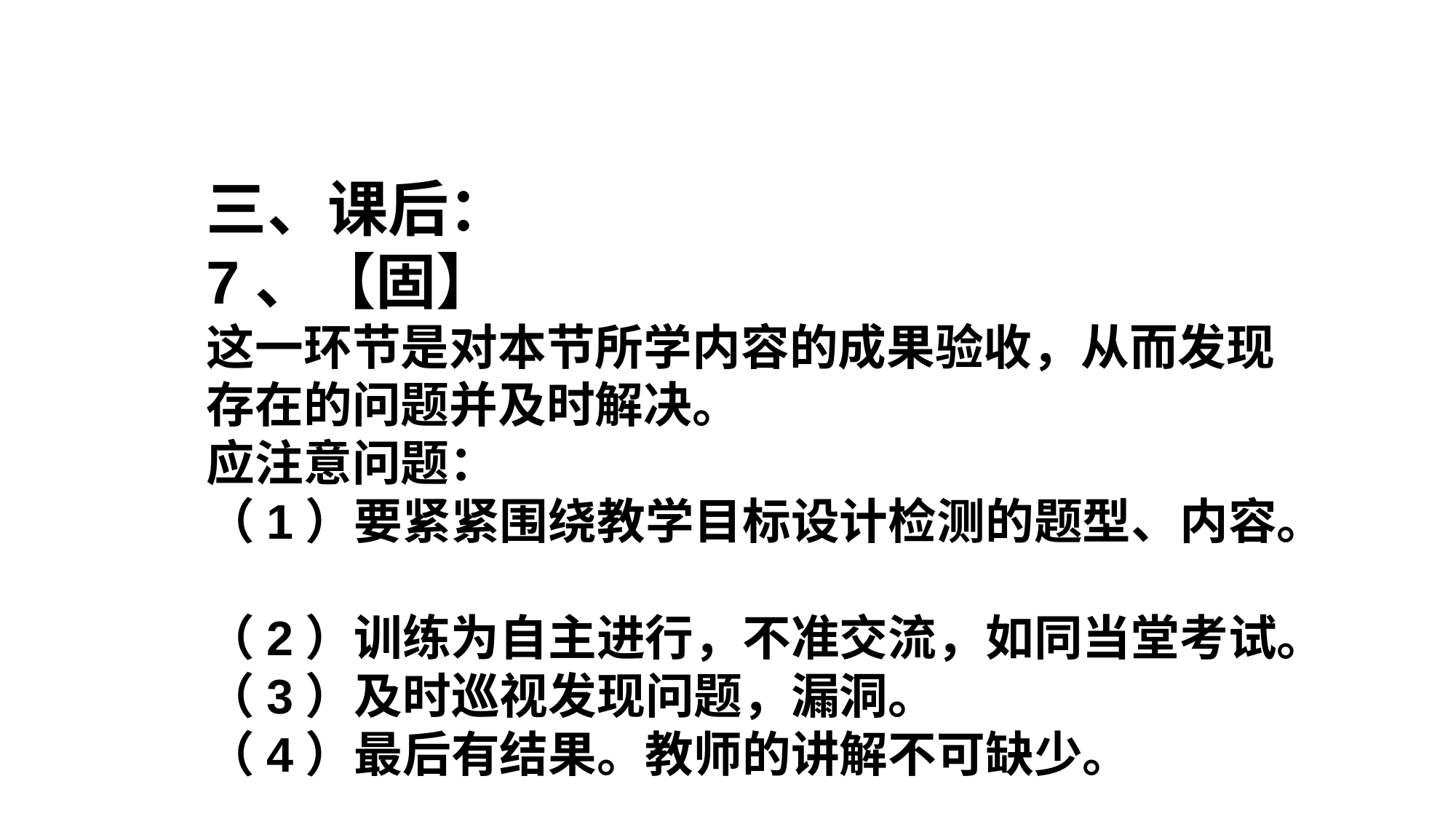

三、课后：
7、【固】
这一环节是对本节所学内容的成果验收，从而发现存在的问题并及时解决。
应注意问题：
（1）要紧紧围绕教学目标设计检测的题型、内容。
（2）训练为自主进行，不准交流，如同当堂考试。
（3）及时巡视发现问题，漏洞。
（4）最后有结果。教师的讲解不可缺少。